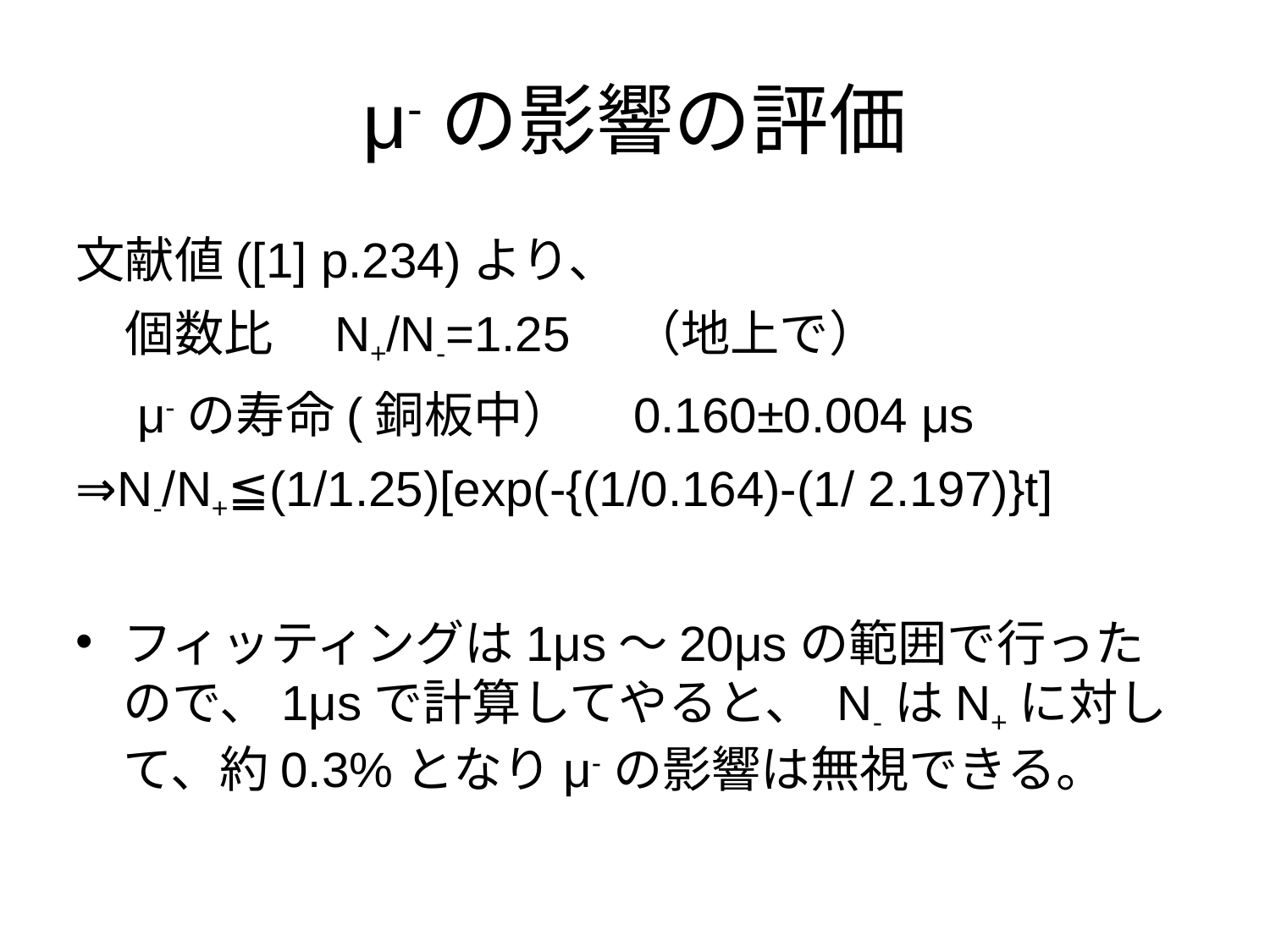

# μ-の影響の評価
文献値([1] p.234)より、
　個数比　N+/N-=1.25　（地上で）
　μ-の寿命(銅板中）　0.160±0.004 μs
⇒N-/N+≦(1/1.25)[exp(-{(1/0.164)-(1/ 2.197)}t]

フィッティングは1μs～20μsの範囲で行ったので、1μsで計算してやると、 N-はN+に対して、約0.3%となりμ-の影響は無視できる。